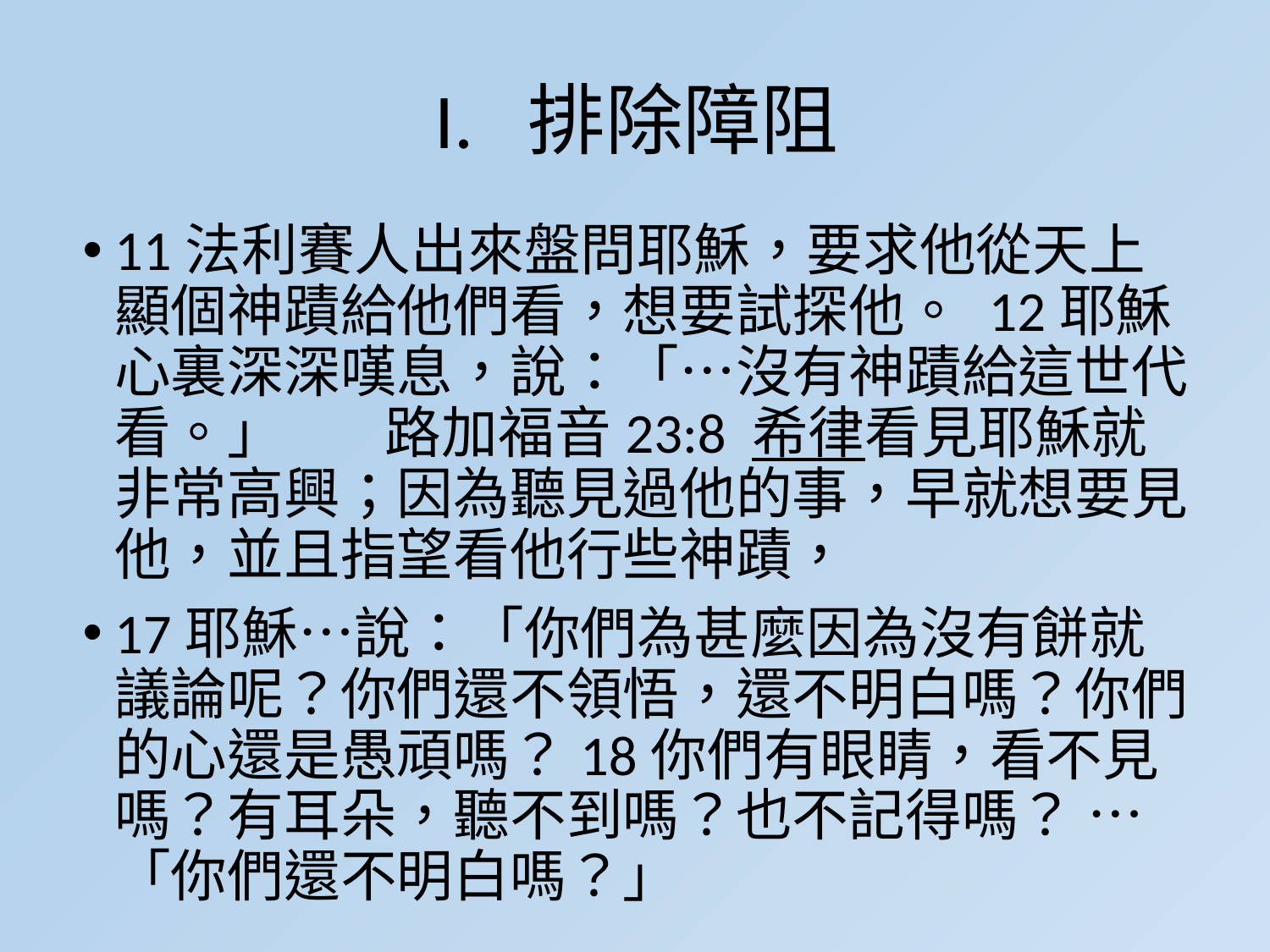

# I.  排除障阻
11法利賽人出來盤問耶穌，要求他從天上顯個神蹟給他們看，想要試探他。 12耶穌心裏深深嘆息，說：「…沒有神蹟給這世代看。」        路加福音23:8 希律看見耶穌就非常高興；因為聽見過他的事，早就想要見他，並且指望看他行些神蹟，
17耶穌…說：「你們為甚麼因為沒有餅就議論呢？你們還不領悟，還不明白嗎？你們的心還是愚頑嗎？18你們有眼睛，看不見嗎？有耳朵，聽不到嗎？也不記得嗎？ …「你們還不明白嗎？」